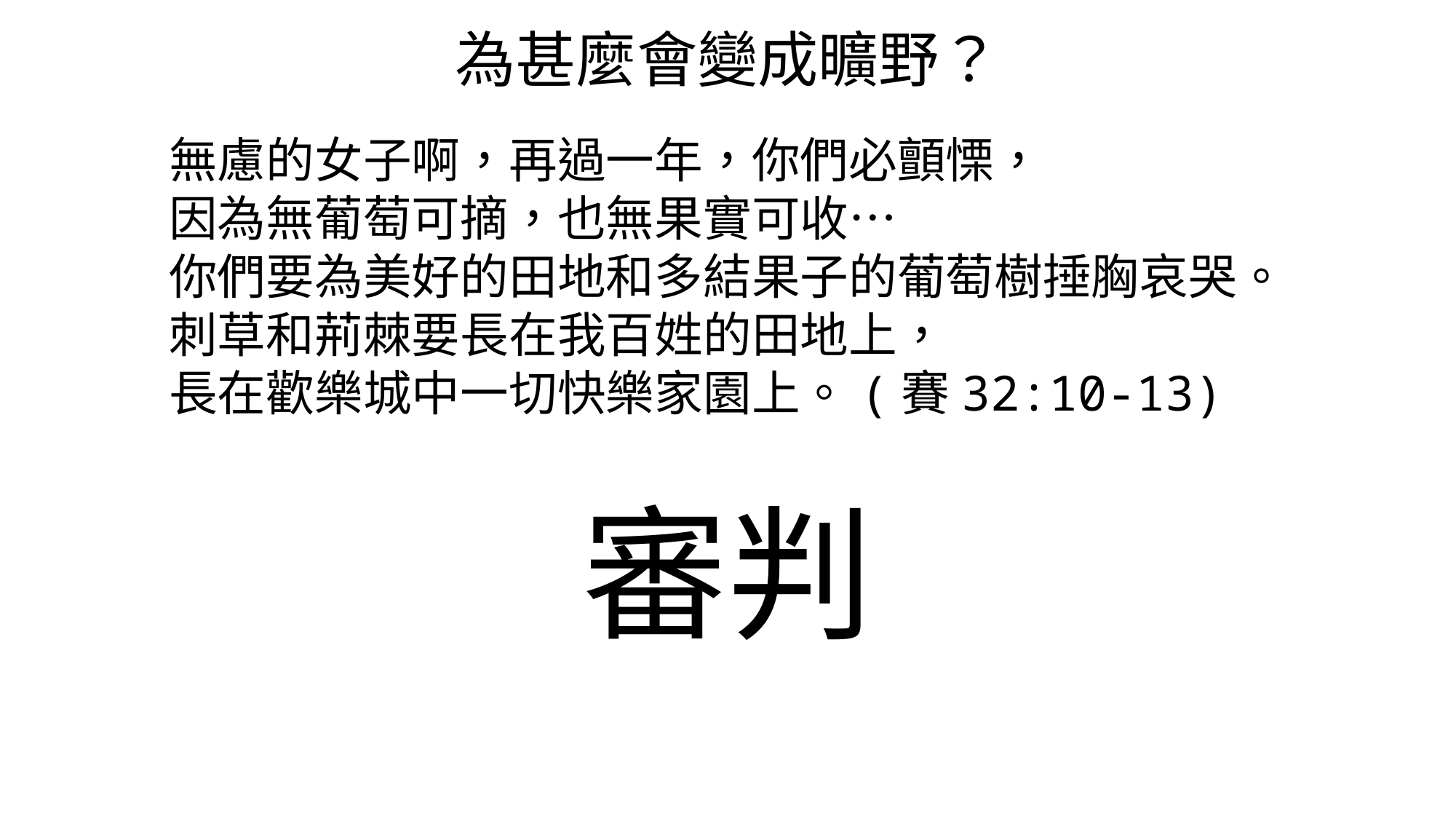

為甚麼會變成曠野？
無慮的女子啊，再過一年，你們必顫慄，
因為無葡萄可摘，也無果實可收…
你們要為美好的田地和多結果子的葡萄樹捶胸哀哭。
刺草和荊棘要長在我百姓的田地上，
長在歡樂城中一切快樂家園上。(賽32:10-13)
審判